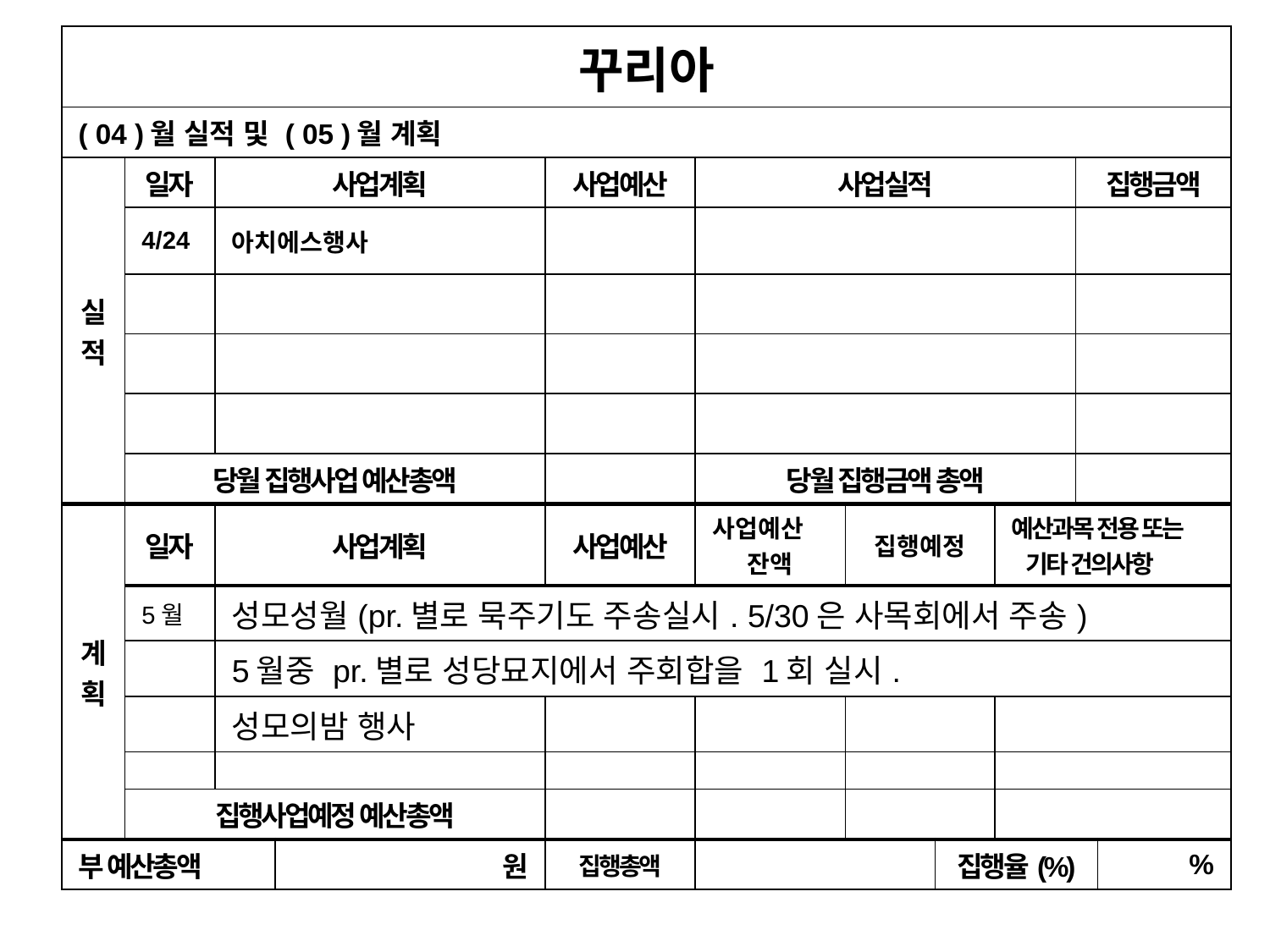

| 꾸리아 |  |  |  |  |  |  |  |  |  |  |
| --- | --- | --- | --- | --- | --- | --- | --- | --- | --- | --- |
| ( 04 )월 실적 및 ( 05 )월 계획 |  |  |  |  |  |  |  |  |  |  |
| 실적 | 일자 | 사업계획 |  | 사업예산 | 사업실적 |  |  |  | 집행금액 |  |
|  | 4/24 | 아치에스행사 |  |  |  |  |  |  |  |  |
|  |  |  |  |  |  |  |  |  |  |  |
|  |  |  |  |  |  |  |  |  |  |  |
|  |  |  |  |  |  |  |  |  |  |  |
|  | 당월 집행사업 예산총액 |  |  |  | 당월 집행금액 총액 |  |  |  |  |  |
| 계획 | 일자 | 사업계획 |  | 사업예산 | 사업예산 잔액 | 집행예정 |  | 예산과목 전용 또는 기타 건의사항 |  |  |
|  | 5월 | 성모성월(pr.별로 묵주기도 주송실시. 5/30은 사목회에서 주송) |  |  |  |  |  |  |  |  |
|  |  | 5월중 pr.별로 성당묘지에서 주회합을 1회 실시. |  |  |  |  |  |  |  |  |
|  |  | 성모의밤 행사 |  |  |  |  |  |  |  |  |
|  |  |  |  |  |  |  |  |  |  |  |
|  | 집행사업예정 예산총액 |  |  |  |  |  |  |  |  |  |
| 부 예산총액 |  |  | 원 | 집행총액 |  |  | 집행율(%) |  |  | % |